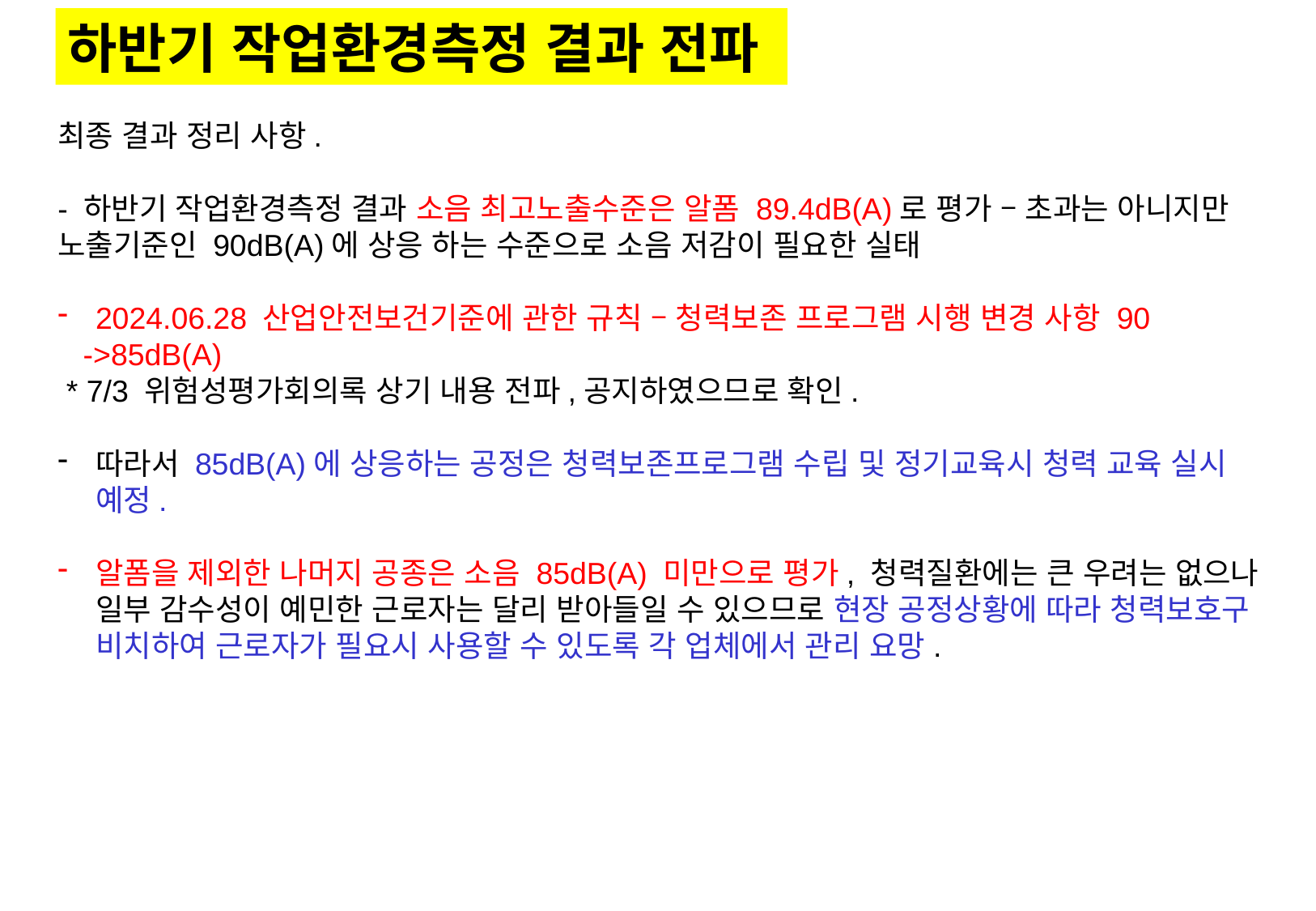

하반기 작업환경측정 결과 전파
최종 결과 정리 사항.

- 하반기 작업환경측정 결과 소음 최고노출수준은 알폼 89.4dB(A)로 평가 – 초과는 아니지만 노출기준인 90dB(A)에 상응 하는 수준으로 소음 저감이 필요한 실태

2024.06.28 산업안전보건기준에 관한 규칙 – 청력보존 프로그램 시행 변경 사항 90
   ->85dB(A)
 * 7/3 위험성평가회의록 상기 내용 전파,공지하였으므로 확인.

따라서 85dB(A)에 상응하는 공정은 청력보존프로그램 수립 및 정기교육시 청력 교육 실시 예정.

알폼을 제외한 나머지 공종은 소음 85dB(A) 미만으로 평가, 청력질환에는 큰 우려는 없으나 일부 감수성이 예민한 근로자는 달리 받아들일 수 있으므로 현장 공정상황에 따라 청력보호구 비치하여 근로자가 필요시 사용할 수 있도록 각 업체에서 관리 요망.